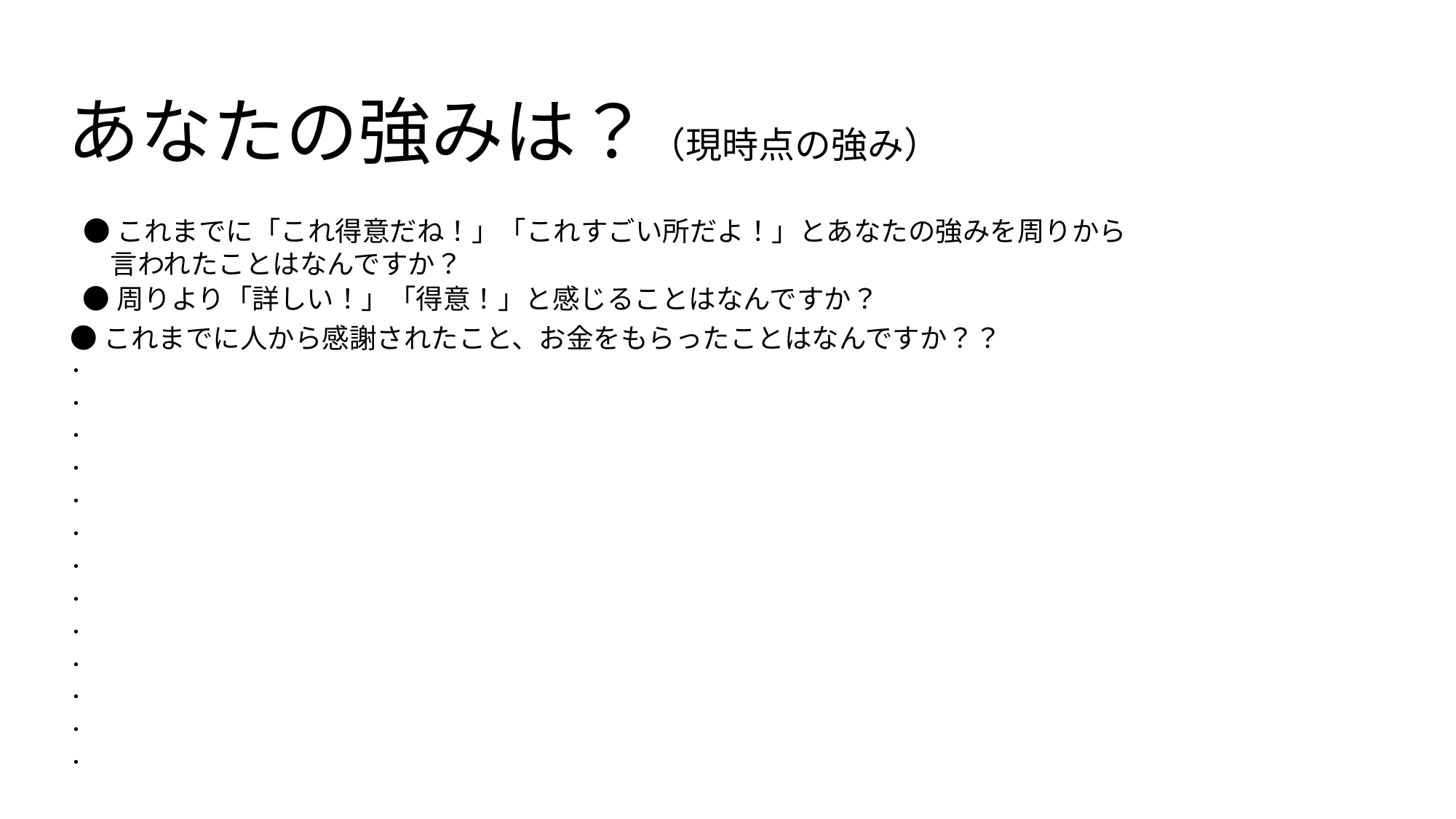

あなたの強みは？（現時点の強み）
●これまでに「これ得意だね！」「これすごい所だよ！」とあなたの強みを周りから
　言われたことはなんですか？
●周りより「詳しい！」「得意！」と感じることはなんですか？
●これまでに人から感謝されたこと、お金をもらったことはなんですか？？
・
・
・
・
・
・
・
・
・
・
・
・
・